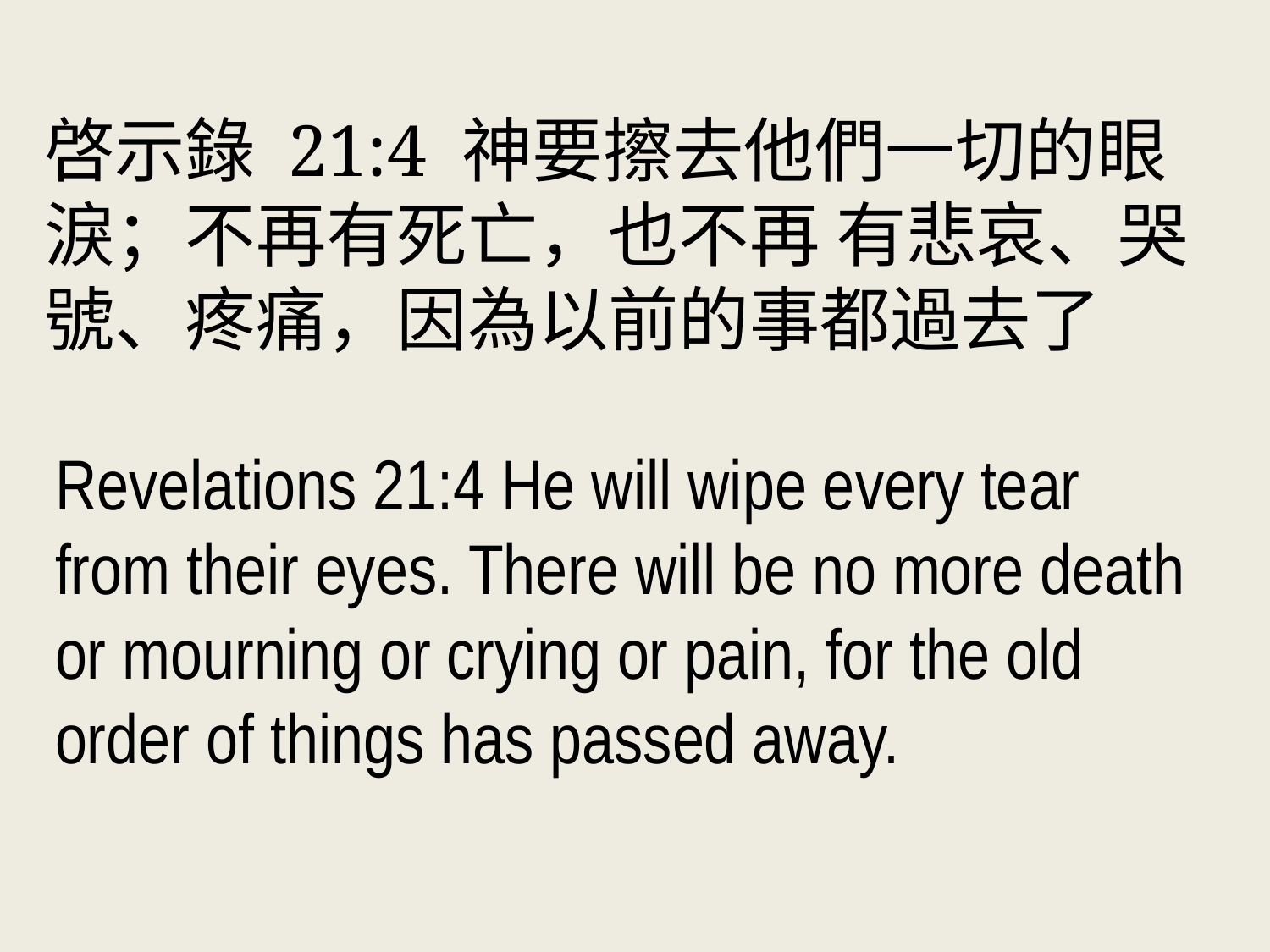

啓示錄 21:4 神要擦去他們一切的眼淚；不再有死亡，也不再 有悲哀、哭號、疼痛，因為以前的事都過去了
Revelations 21:4 He will wipe every tear from their eyes. There will be no more death or mourning or crying or pain, for the old order of things has passed away.